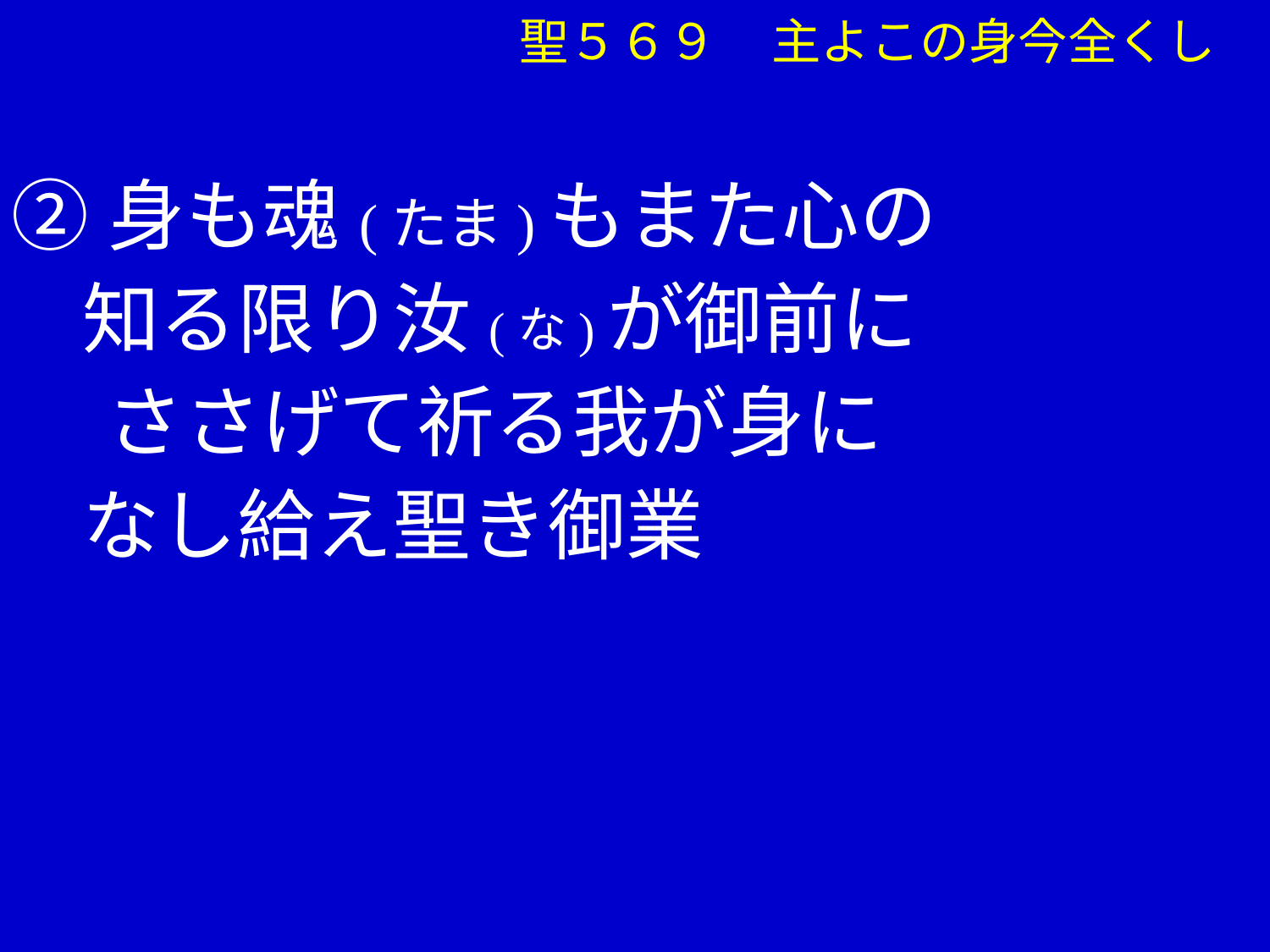

聖５６９     主よこの身今全くし
②身も魂(たま)もまた心の
   知る限り汝(な)が御前に
　 ささげて祈る我が身に
   なし給え聖き御業